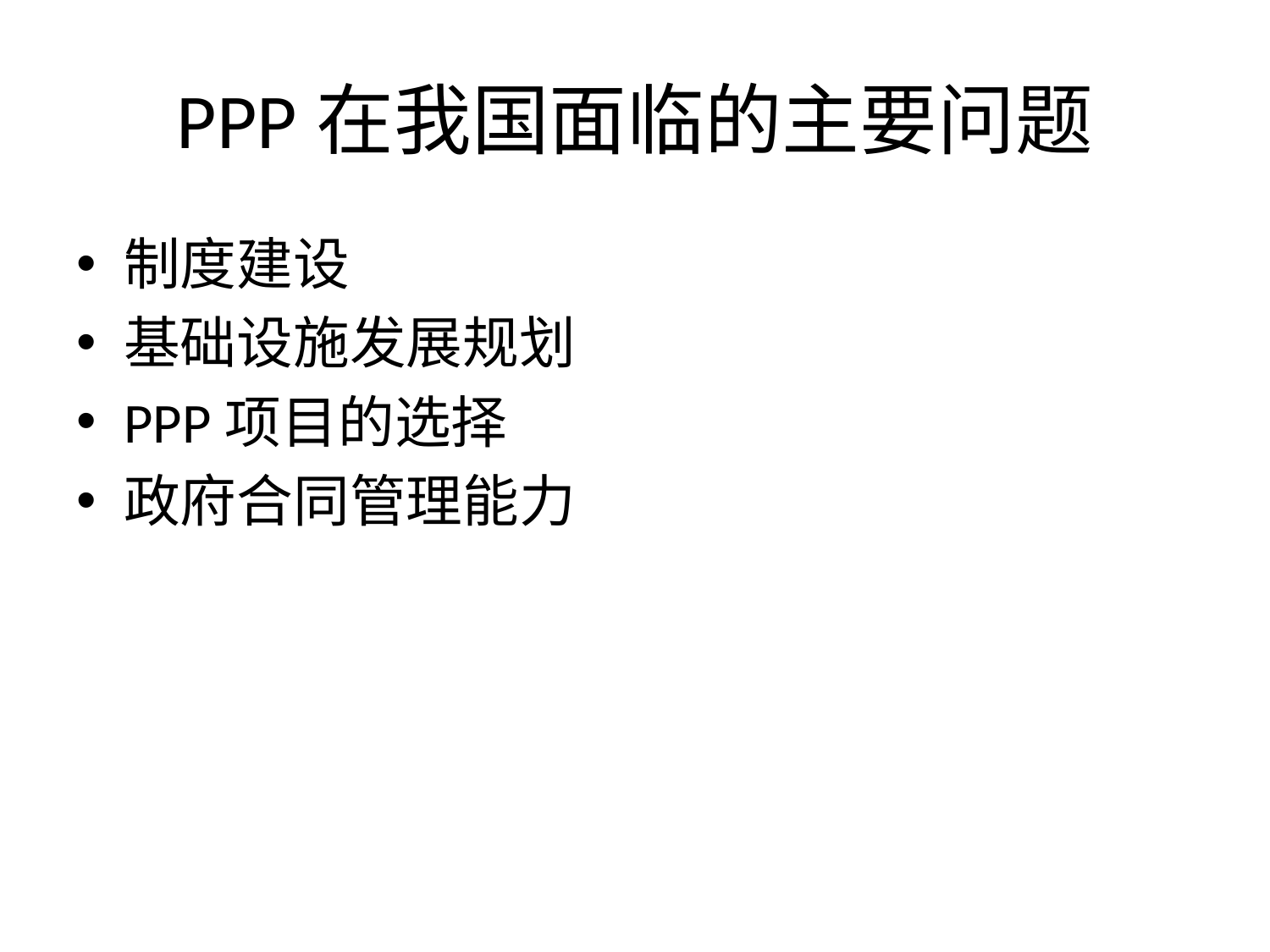

# PPP在我国面临的主要问题
制度建设
基础设施发展规划
PPP项目的选择
政府合同管理能力